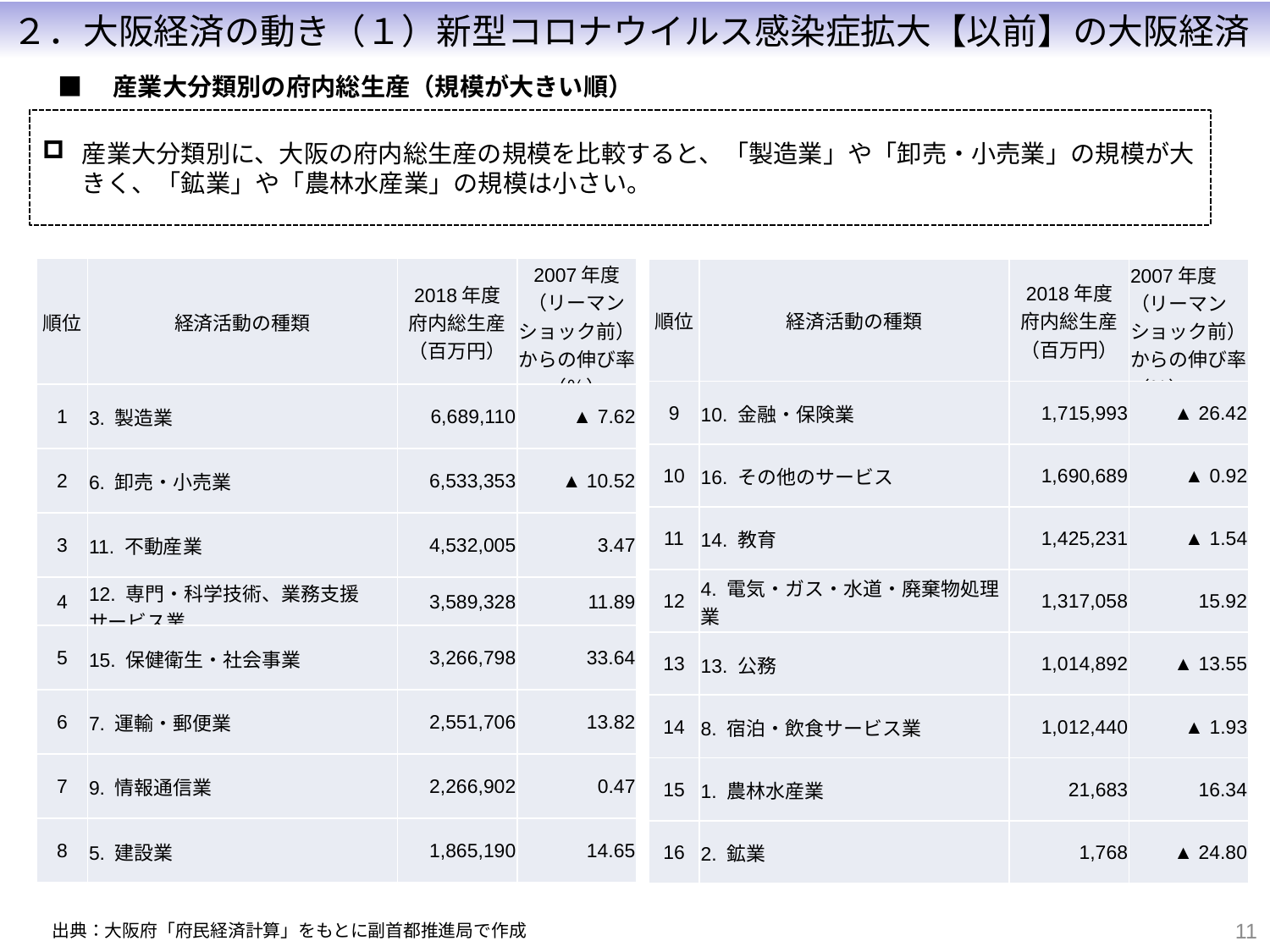

２．大阪経済の動き（１）新型コロナウイルス感染症拡大【以前】の大阪経済
■　産業大分類別の府内総生産（規模が大きい順）
産業大分類別に、大阪の府内総生産の規模を比較すると、「製造業」や「卸売・小売業」の規模が大きく、「鉱業」や「農林水産業」の規模は小さい。
| 順位 | 経済活動の種類 | 2018年度 府内総生産 （百万円） | 2007年度 （リーマンショック前）からの伸び率（％） |
| --- | --- | --- | --- |
| 1 | 3. 製造業 | 6,689,110 | ▲ 7.62 |
| 2 | 6. 卸売・小売業 | 6,533,353 | ▲ 10.52 |
| 3 | 11. 不動産業 | 4,532,005 | 3.47 |
| 4 | 12. 専門・科学技術、業務支援サービス業 | 3,589,328 | 11.89 |
| 5 | 15. 保健衛生・社会事業 | 3,266,798 | 33.64 |
| 6 | 7. 運輸・郵便業 | 2,551,706 | 13.82 |
| 7 | 9. 情報通信業 | 2,266,902 | 0.47 |
| 8 | 5. 建設業 | 1,865,190 | 14.65 |
| 順位 | 経済活動の種類 | 2018年度 府内総生産 （百万円） | 2007年度 （リーマンショック前）からの伸び率（％） |
| --- | --- | --- | --- |
| 9 | 10. 金融・保険業 | 1,715,993 | ▲ 26.42 |
| 10 | 16. その他のサービス | 1,690,689 | ▲ 0.92 |
| 11 | 14. 教育 | 1,425,231 | ▲ 1.54 |
| 12 | 4. 電気・ガス・水道・廃棄物処理業 | 1,317,058 | 15.92 |
| 13 | 13. 公務 | 1,014,892 | ▲ 13.55 |
| 14 | 8. 宿泊・飲食サービス業 | 1,012,440 | ▲ 1.93 |
| 15 | 1. 農林水産業 | 21,683 | 16.34 |
| 16 | 2. 鉱業 | 1,768 | ▲ 24.80 |
11
出典：大阪府「府民経済計算」をもとに副首都推進局で作成